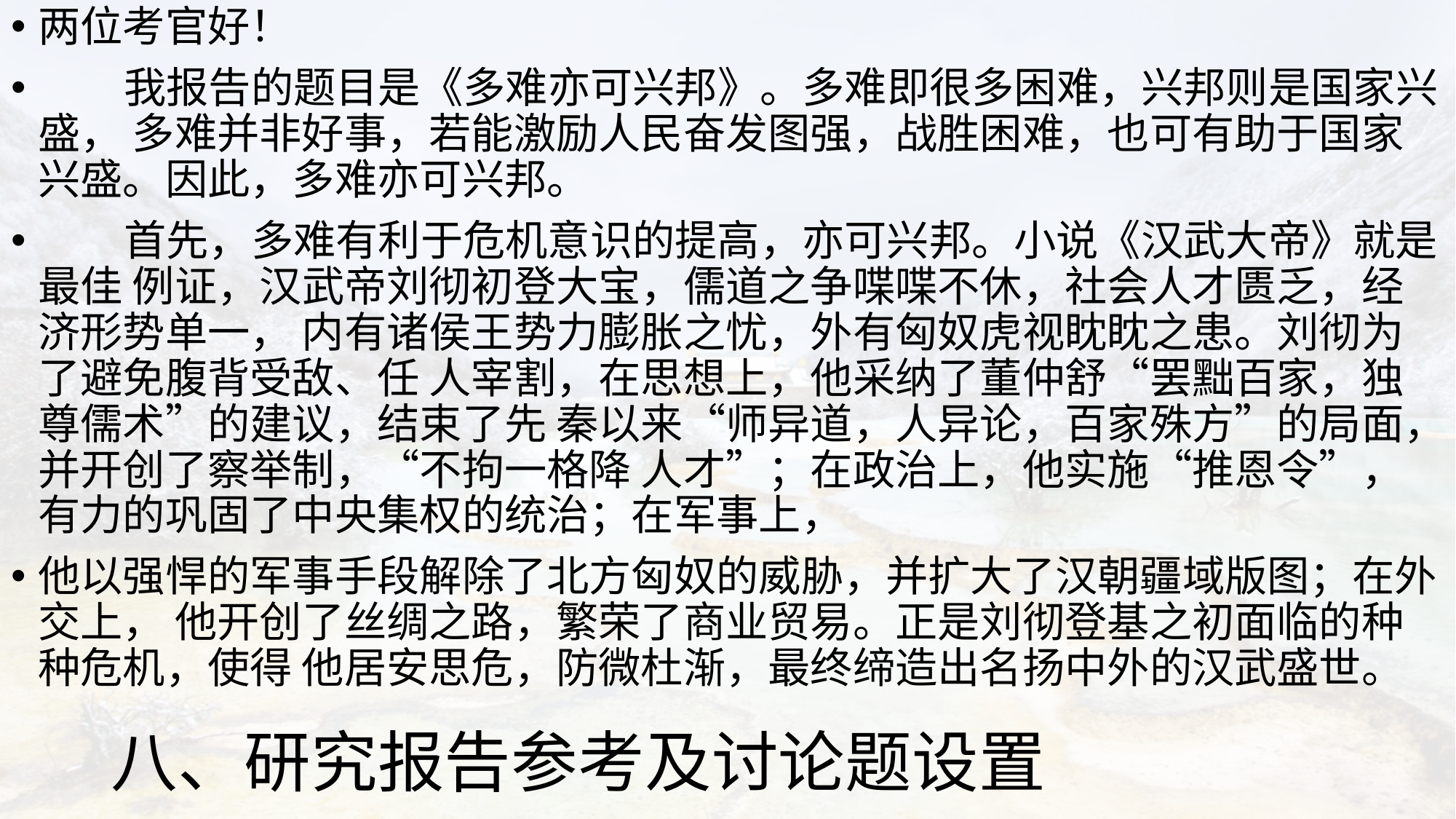

两位考官好！
        我报告的题目是《多难亦可兴邦》。多难即很多困难，兴邦则是国家兴盛， 多难并非好事，若能激励人民奋发图强，战胜困难，也可有助于国家兴盛。因此，多难亦可兴邦。
        首先，多难有利于危机意识的提高，亦可兴邦。小说《汉武大帝》就是最佳 例证，汉武帝刘彻初登大宝，儒道之争喋喋不休，社会人才匮乏，经济形势单一， 内有诸侯王势力膨胀之忧，外有匈奴虎视眈眈之患。刘彻为了避免腹背受敌、任 人宰割，在思想上，他采纳了董仲舒“罢黜百家，独尊儒术”的建议，结束了先 秦以来“师异道，人异论，百家殊方”的局面，并开创了察举制，“不拘一格降 人才”；在政治上，他实施“推恩令”，有力的巩固了中央集权的统治；在军事上，
他以强悍的军事手段解除了北方匈奴的威胁，并扩大了汉朝疆域版图；在外交上， 他开创了丝绸之路，繁荣了商业贸易。正是刘彻登基之初面临的种种危机，使得 他居安思危，防微杜渐，最终缔造出名扬中外的汉武盛世。
# 八、研究报告参考及讨论题设置